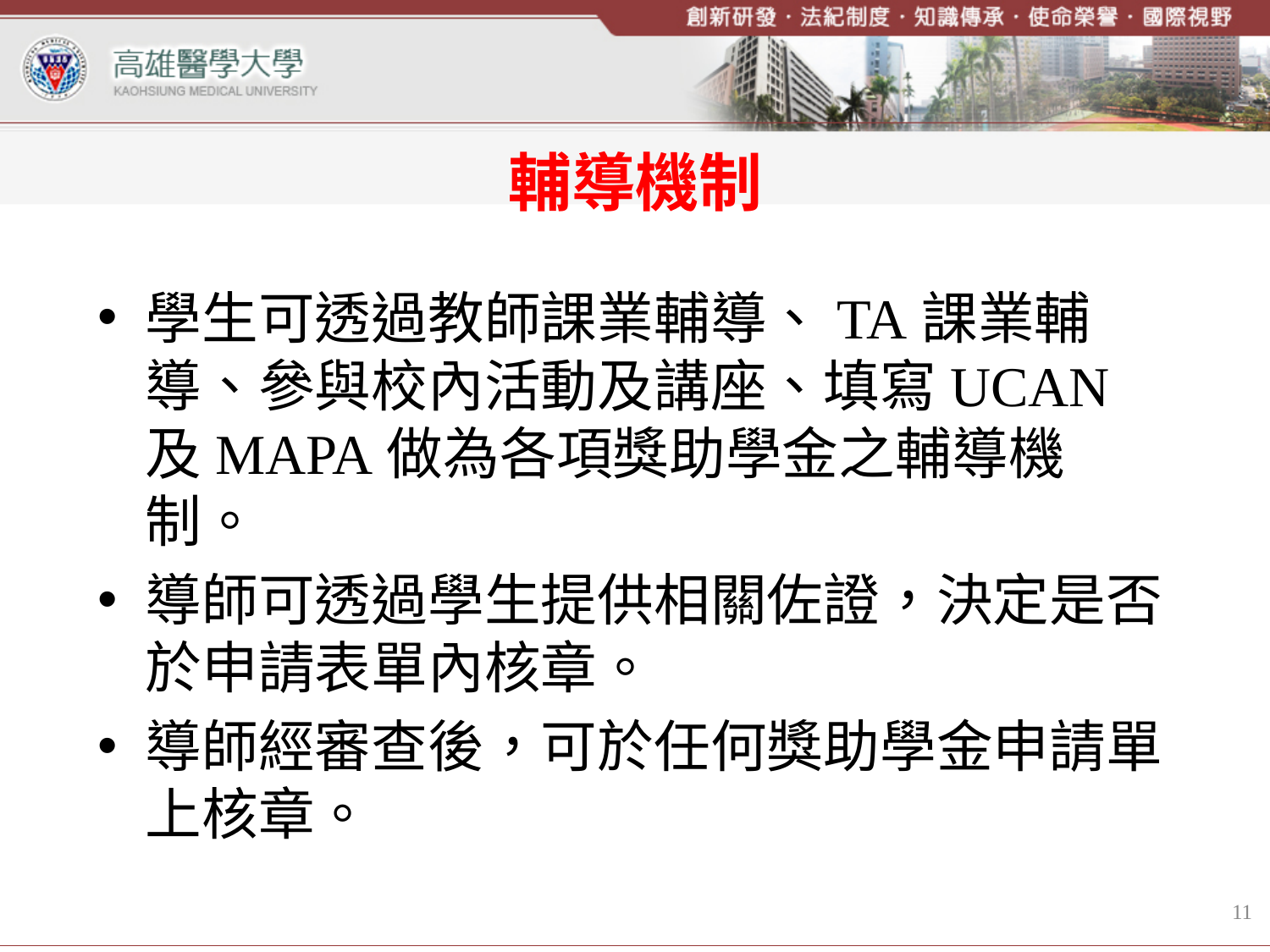

# 輔導機制
學生可透過教師課業輔導、TA課業輔導、參與校內活動及講座、填寫UCAN及MAPA做為各項獎助學金之輔導機制。
導師可透過學生提供相關佐證，決定是否於申請表單內核章。
導師經審查後，可於任何獎助學金申請單上核章。
11